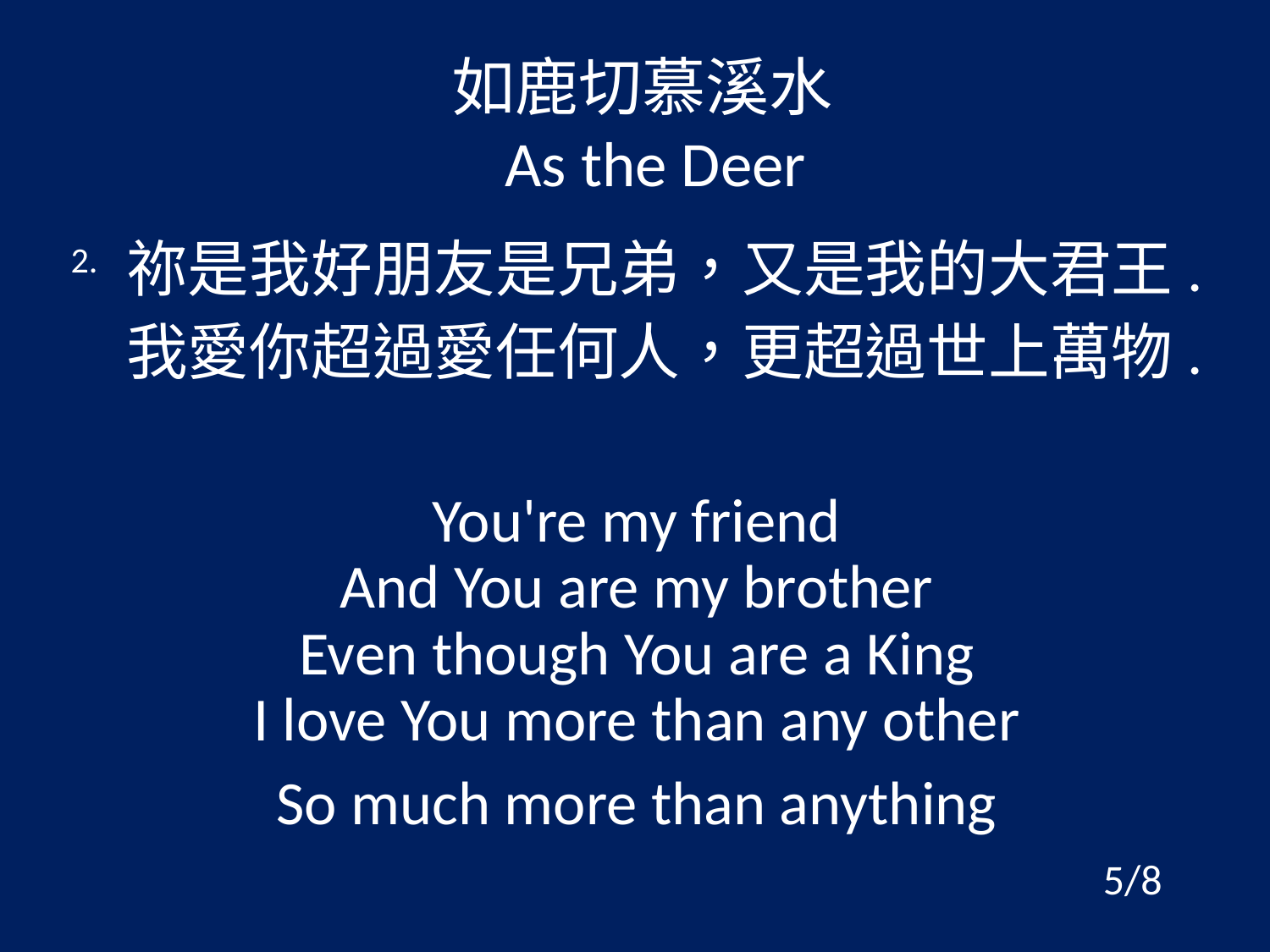

如鹿切慕溪水
As the Deer
2. 祢是我好朋友是兄弟，又是我的大君王.
   我愛你超過愛任何人，更超過世上萬物.

You're my friend
And You are my brother
Even though You are a King
I love You more than any other
So much more than anything

5/8